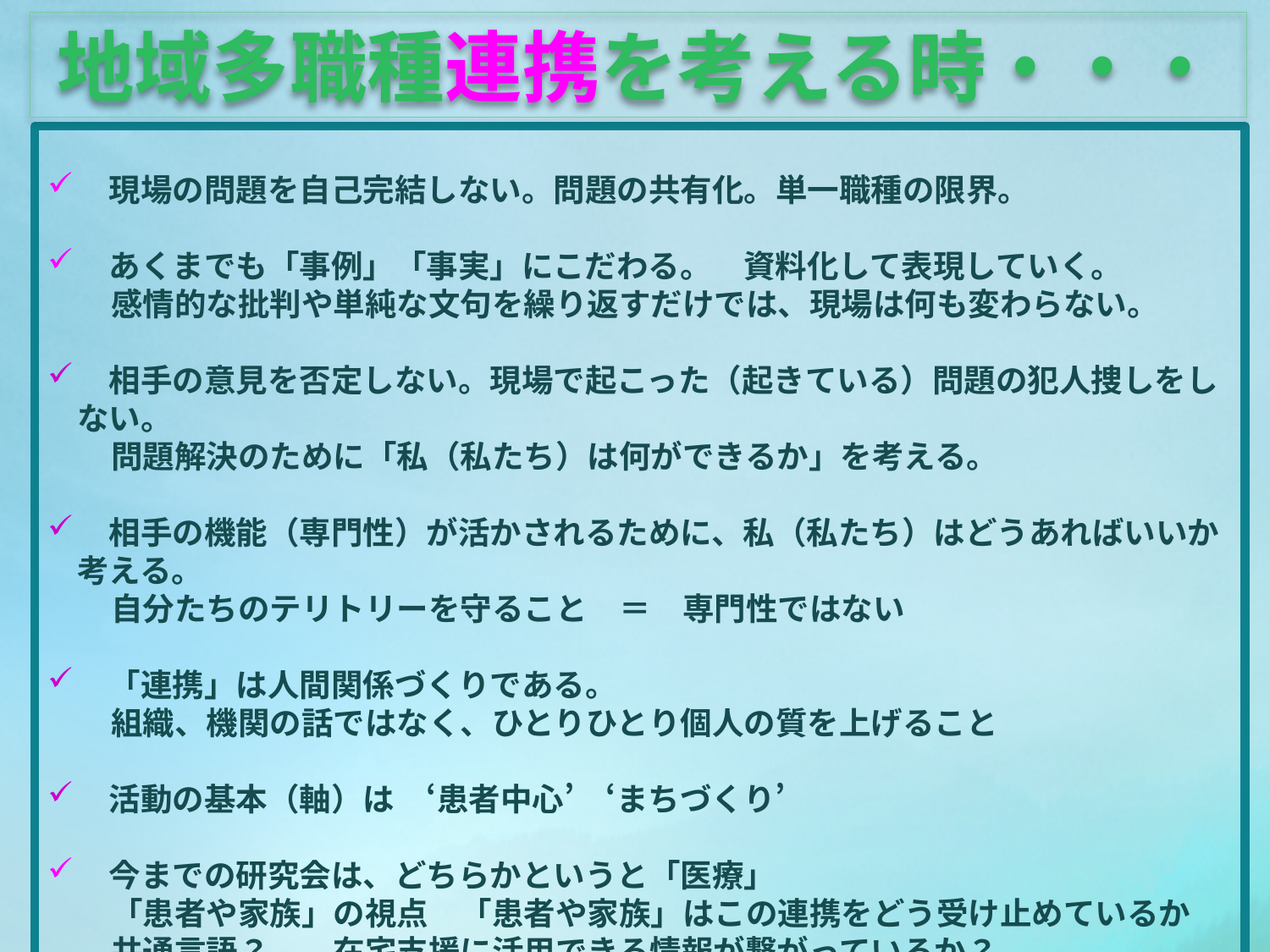

地域多職種連携を考える時・・・

　現場の問題を自己完結しない。問題の共有化。単一職種の限界。

　あくまでも「事例」「事実」にこだわる。　資料化して表現していく。
　　感情的な批判や単純な文句を繰り返すだけでは、現場は何も変わらない。

　相手の意見を否定しない。現場で起こった（起きている）問題の犯人捜しをしない。
　　問題解決のために「私（私たち）は何ができるか」を考える。

　相手の機能（専門性）が活かされるために、私（私たち）はどうあればいいか考える。
　　自分たちのテリトリーを守ること　＝　専門性ではない

　「連携」は人間関係づくりである。
　　組織、機関の話ではなく、ひとりひとり個人の質を上げること

　活動の基本（軸）は　‘患者中心’　‘まちづくり’

　今までの研究会は、どちらかというと「医療」
　　「患者や家族」の視点　「患者や家族」はこの連携をどう受け止めているか
　　共通言語？　　在宅支援に活用できる情報が繋がっているか？